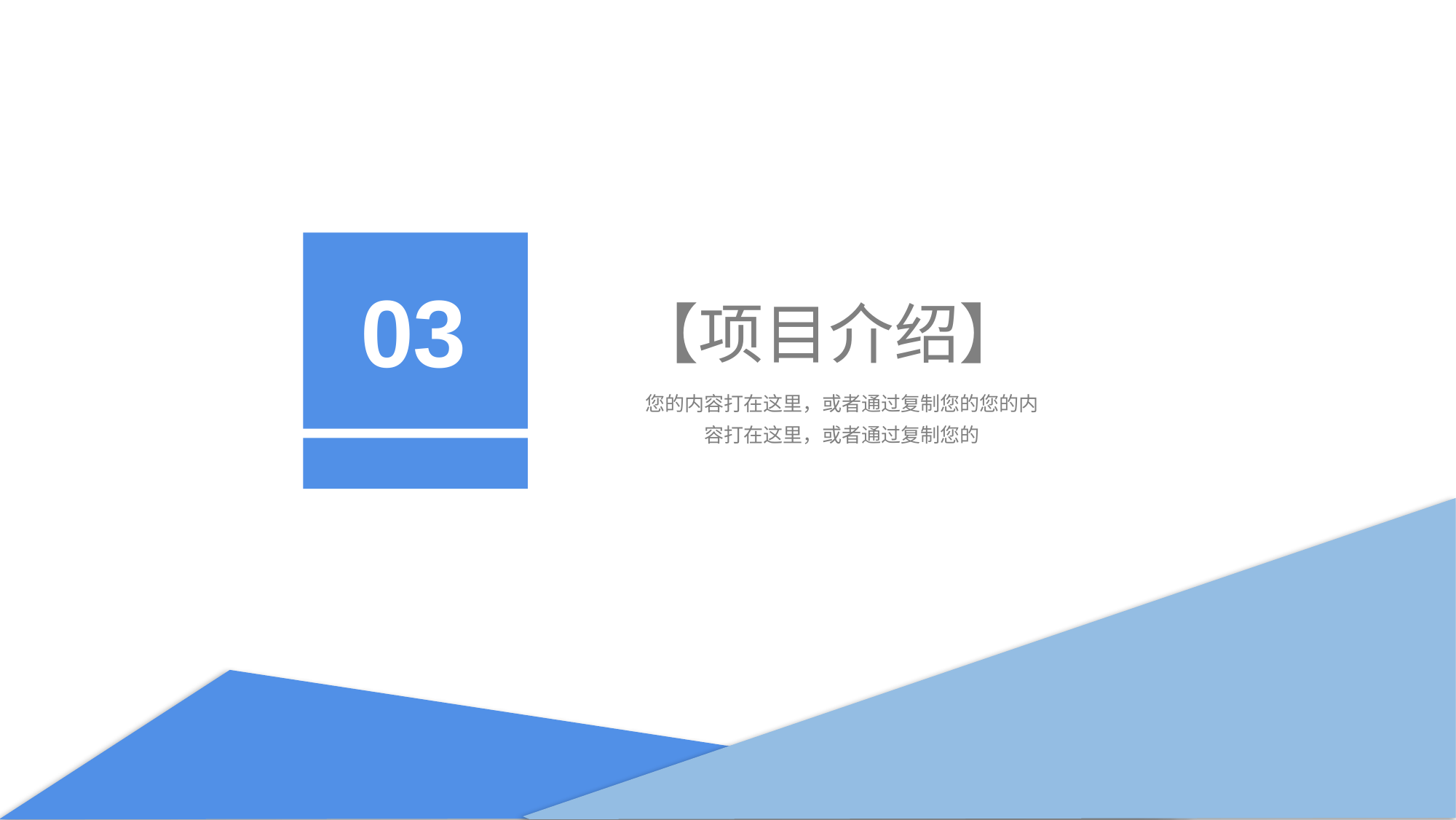

03

【项目介绍】
您的内容打在这里，或者通过复制您的您的内容打在这里，或者通过复制您的